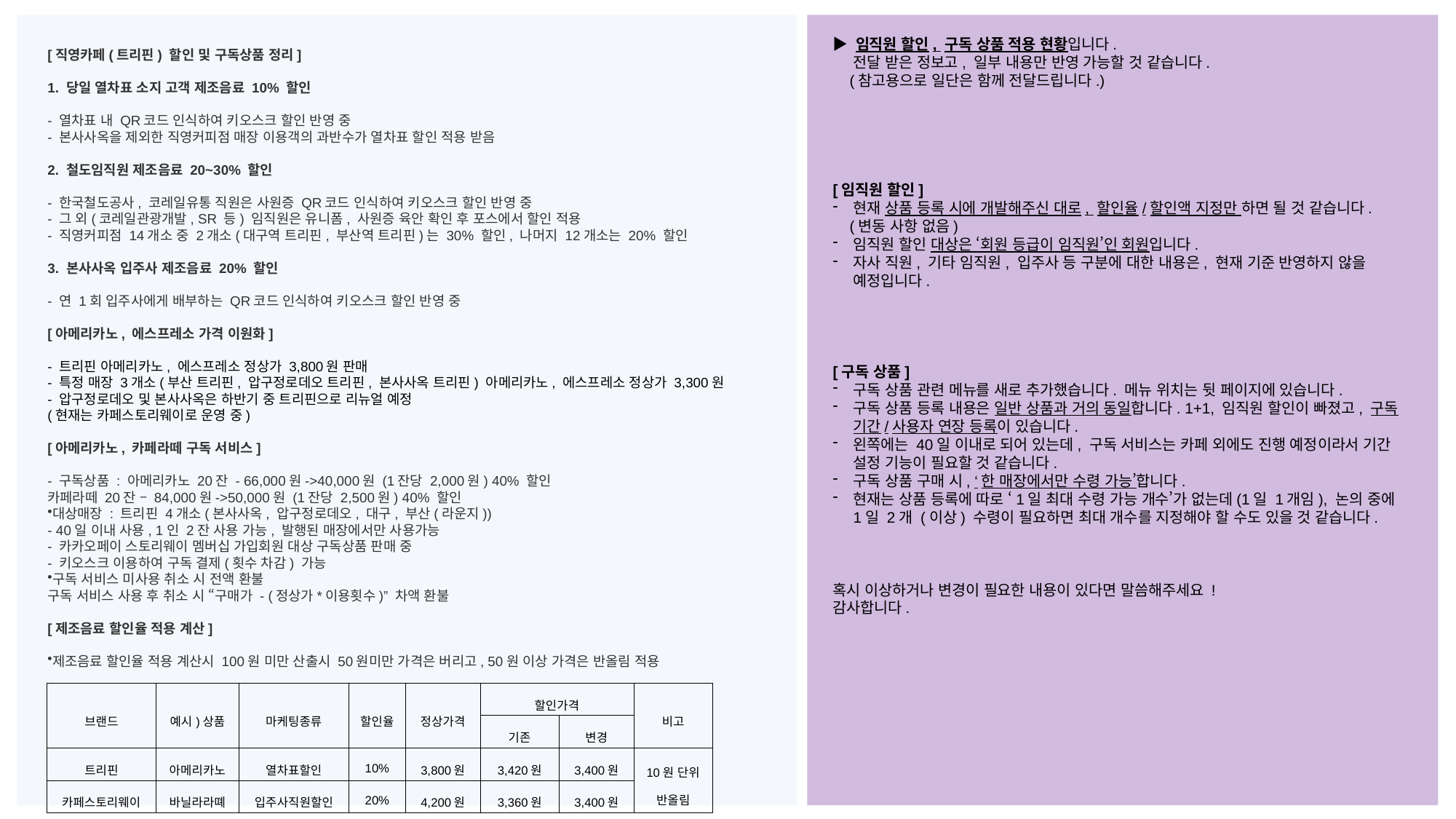

[직영카페(트리핀) 할인 및 구독상품 정리]

1. 당일 열차표 소지 고객 제조음료 10% 할인

- 열차표 내 QR코드 인식하여 키오스크 할인 반영 중
- 본사사옥을 제외한 직영커피점 매장 이용객의 과반수가 열차표 할인 적용 받음

2. 철도임직원 제조음료 20~30% 할인

- 한국철도공사, 코레일유통 직원은 사원증 QR코드 인식하여 키오스크 할인 반영 중
- 그 외(코레일관광개발, SR 등) 임직원은 유니폼, 사원증 육안 확인 후 포스에서 할인 적용
- 직영커피점 14개소 중 2개소(대구역 트리핀, 부산역 트리핀)는 30% 할인, 나머지 12개소는 20% 할인

3. 본사사옥 입주사 제조음료 20% 할인

- 연 1회 입주사에게 배부하는 QR코드 인식하여 키오스크 할인 반영 중

[아메리카노, 에스프레소 가격 이원화]

- 트리핀 아메리카노, 에스프레소 정상가 3,800원 판매
- 특정 매장 3개소(부산 트리핀, 압구정로데오 트리핀, 본사사옥 트리핀) 아메리카노, 에스프레소 정상가 3,300원
- 압구정로데오 및 본사사옥은 하반기 중 트리핀으로 리뉴얼 예정
(현재는 카페스토리웨이로 운영 중)

[아메리카노, 카페라떼 구독 서비스]

- 구독상품 : 아메리카노 20잔 - 66,000원->40,000원 (1잔당 2,000원) 40% 할인
카페라떼 20잔 – 84,000원->50,000원 (1잔당 2,500원) 40% 할인
대상매장 : 트리핀 4개소(본사사옥, 압구정로데오, 대구, 부산(라운지))
- 40일 이내 사용, 1인 2잔 사용 가능, 발행된 매장에서만 사용가능
- 카카오페이 스토리웨이 멤버십 가입회원 대상 구독상품 판매 중
- 키오스크 이용하여 구독 결제(횟수 차감) 가능
구독 서비스 미사용 취소 시 전액 환불
구독 서비스 사용 후 취소 시 “구매가 - (정상가*이용횟수)” 차액 환불

[제조음료 할인율 적용 계산]

제조음료 할인율 적용 계산시 100원 미만 산출시 50원미만 가격은 버리고, 50원 이상 가격은 반올림 적용

▶ 임직원 할인, 구독 상품 적용 현황입니다.
    전달 받은 정보고, 일부 내용만 반영 가능할 것 같습니다.
    (참고용으로 일단은 함께 전달드립니다.)

[임직원 할인]
현재 상품 등록 시에 개발해주신 대로, 할인율/할인액 지정만 하면 될 것 같습니다.
    (변동 사항 없음)
임직원 할인 대상은 ‘회원 등급이 임직원’인 회원입니다.
자사 직원, 기타 임직원, 입주사 등 구분에 대한 내용은, 현재 기준 반영하지 않을 예정입니다.

[구독 상품]
구독 상품 관련 메뉴를 새로 추가했습니다. 메뉴 위치는 뒷 페이지에 있습니다.
구독 상품 등록 내용은 일반 상품과 거의 동일합니다. 1+1, 임직원 할인이 빠졌고, 구독 기간/사용자 연장 등록이 있습니다.
왼쪽에는 40일 이내로 되어 있는데, 구독 서비스는 카페 외에도 진행 예정이라서 기간 설정 기능이 필요할 것 같습니다.
구독 상품 구매 시, ‘한 매장에서만 수령 가능’합니다.
현재는 상품 등록에 따로 ‘1일 최대 수령 가능 개수’가 없는데(1일 1개임), 논의 중에 1일 2개 (이상) 수령이 필요하면 최대 개수를 지정해야 할 수도 있을 것 같습니다.

혹시 이상하거나 변경이 필요한 내용이 있다면 말씀해주세요 !
감사합니다.
| 브랜드 | 예시)상품 | 마케팅종류 | 할인율 | 정상가격 | 할인가격 |  | 비고 |
| --- | --- | --- | --- | --- | --- | --- | --- |
|  |  |  |  |  | 기존 | 변경 |  |
| 트리핀 | 아메리카노 | 열차표할인 | 10% | 3,800원 | 3,420원 | 3,400원 | 10원 단위 반올림 |
| 카페스토리웨이 | 바닐라라뗴 | 입주사직원할인 | 20% | 4,200원 | 3,360원 | 3,400원 |  |